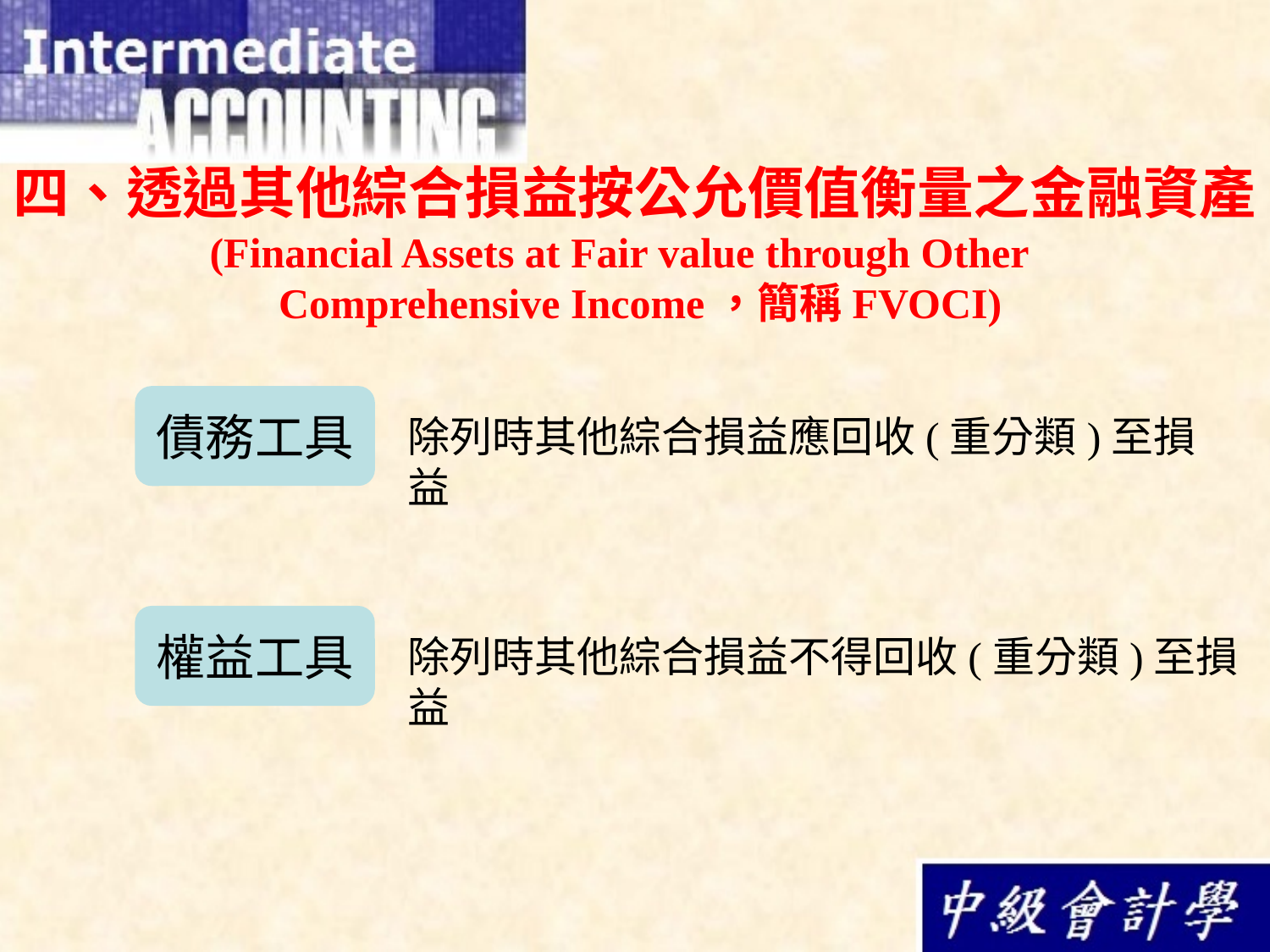

# 四、透過其他綜合損益按公允價值衡量之金融資產 (Financial Assets at Fair value through Other Comprehensive Income，簡稱FVOCI)
債務工具
除列時其他綜合損益應回收(重分類)至損益
權益工具
除列時其他綜合損益不得回收(重分類)至損益